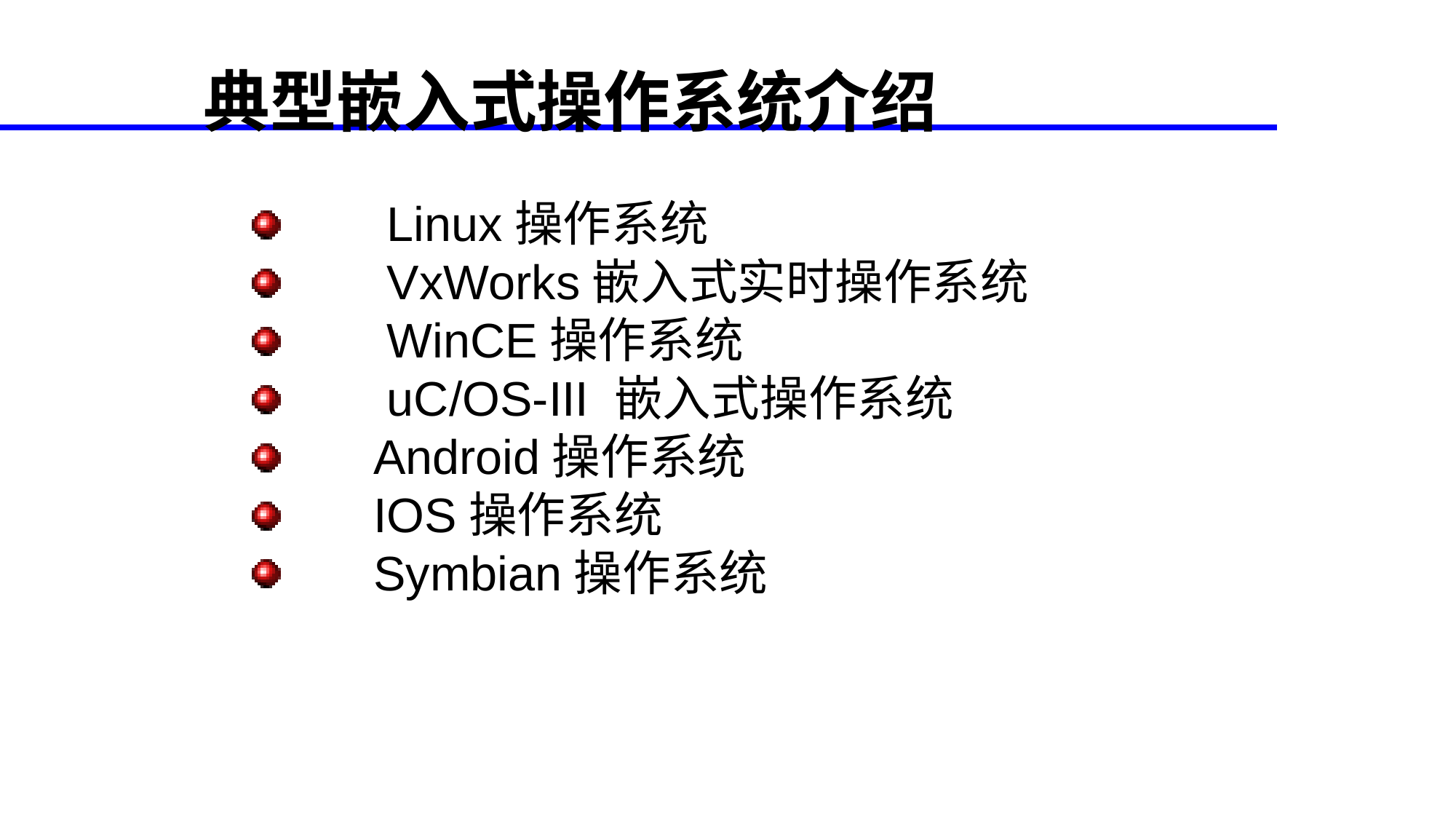

典型嵌入式操作系统介绍

  Linux操作系统
  VxWorks嵌入式实时操作系统
  WinCE操作系统
  uC/OS-III 嵌入式操作系统
 Android操作系统
 IOS操作系统
 Symbian操作系统

36